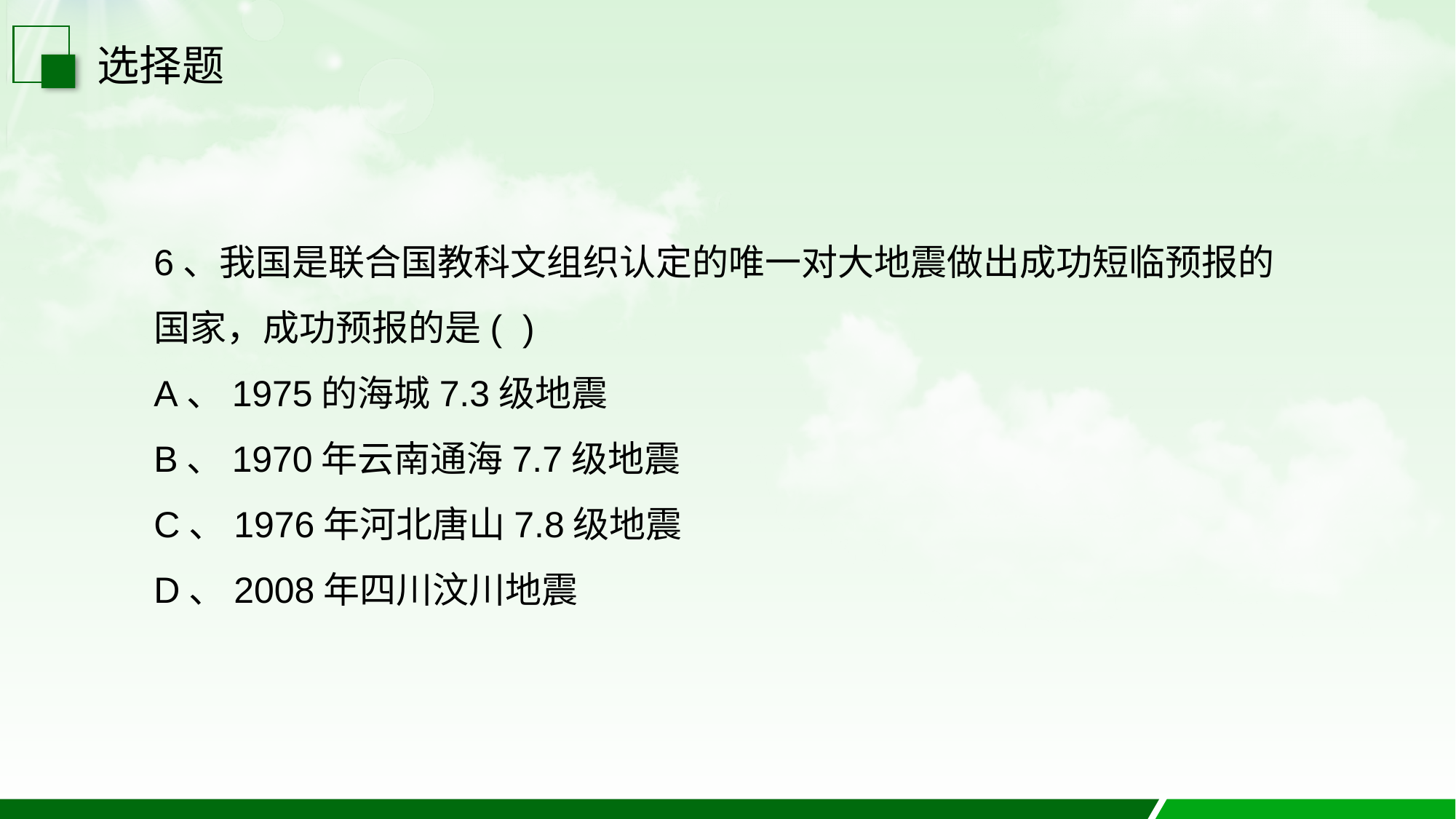

选择题
6、我国是联合国教科文组织认定的唯一对大地震做出成功短临预报的国家，成功预报的是(  )
A、1975的海城7.3级地震
B、1970年云南通海7.7级地震
C、1976年河北唐山7.8级地震
D、2008年四川汶川地震